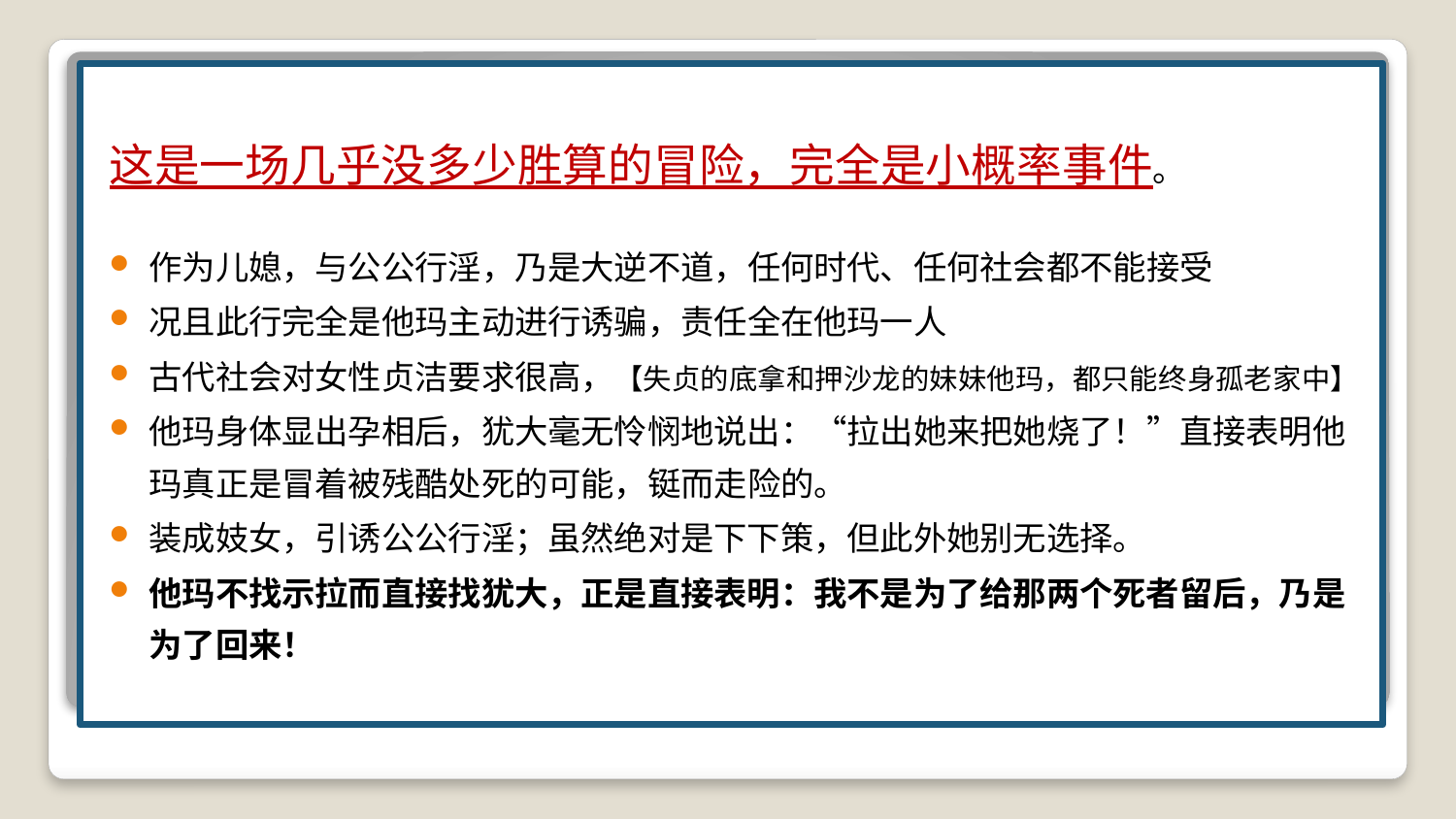

这是一场几乎没多少胜算的冒险，完全是小概率事件。

作为儿媳，与公公行淫，乃是大逆不道，任何时代、任何社会都不能接受
况且此行完全是他玛主动进行诱骗，责任全在他玛一人
古代社会对女性贞洁要求很高，【失贞的底拿和押沙龙的妹妹他玛，都只能终身孤老家中】
他玛身体显出孕相后，犹大毫无怜悯地说出：“拉出她来把她烧了！”直接表明他玛真正是冒着被残酷处死的可能，铤而走险的。
装成妓女，引诱公公行淫；虽然绝对是下下策，但此外她别无选择。
他玛不找示拉而直接找犹大，正是直接表明：我不是为了给那两个死者留后，乃是为了回来！